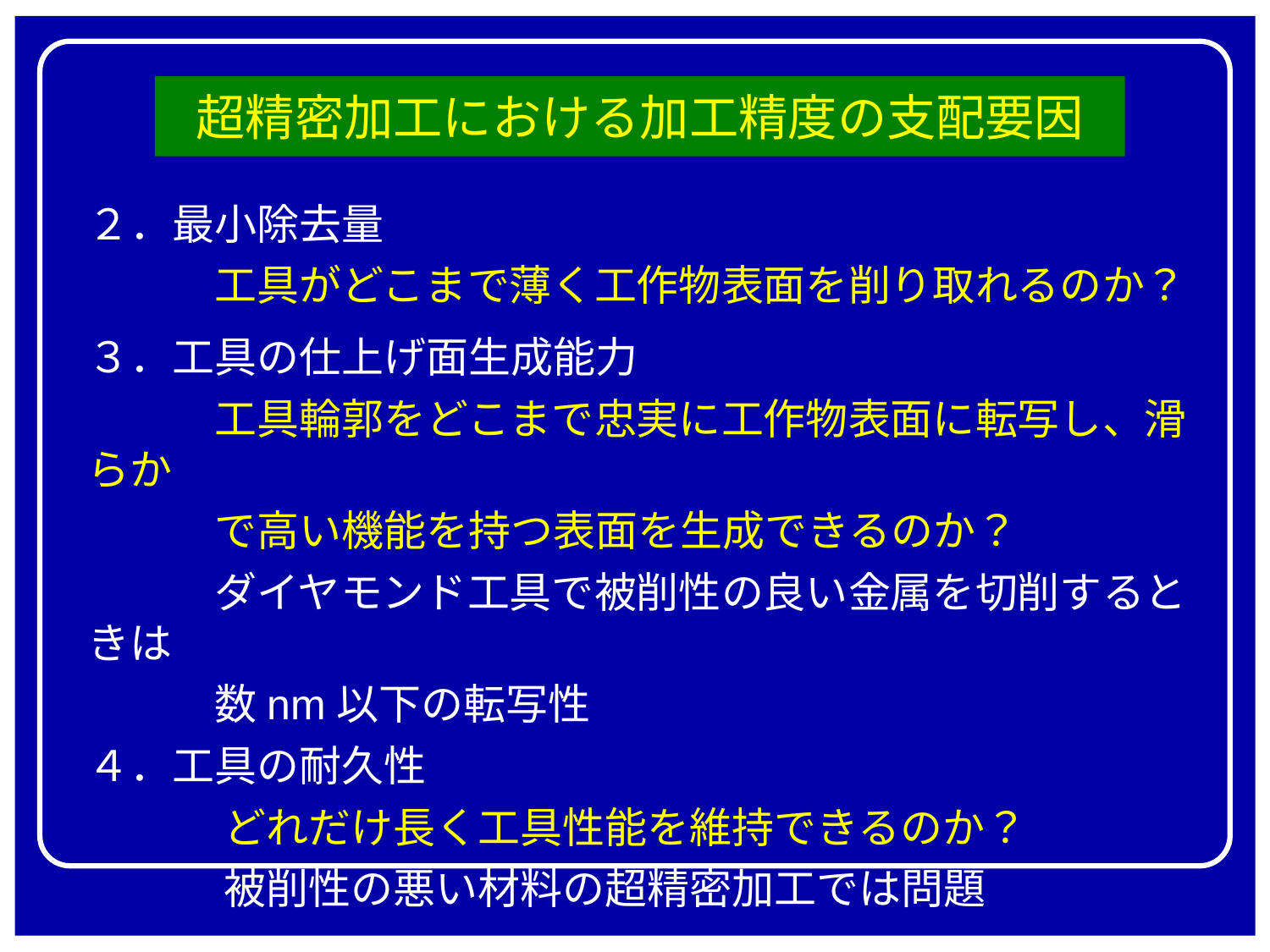

# 超精密加工における加工精度の支配要因
２．最小除去量
　　　工具がどこまで薄く工作物表面を削り取れるのか？
３．工具の仕上げ面生成能力
　　　工具輪郭をどこまで忠実に工作物表面に転写し、滑らか
　　　で高い機能を持つ表面を生成できるのか？
　　　ダイヤモンド工具で被削性の良い金属を切削するときは
　　　数nm以下の転写性
４．工具の耐久性
　　　 どれだけ長く工具性能を維持できるのか？
　　　 被削性の悪い材料の超精密加工では問題